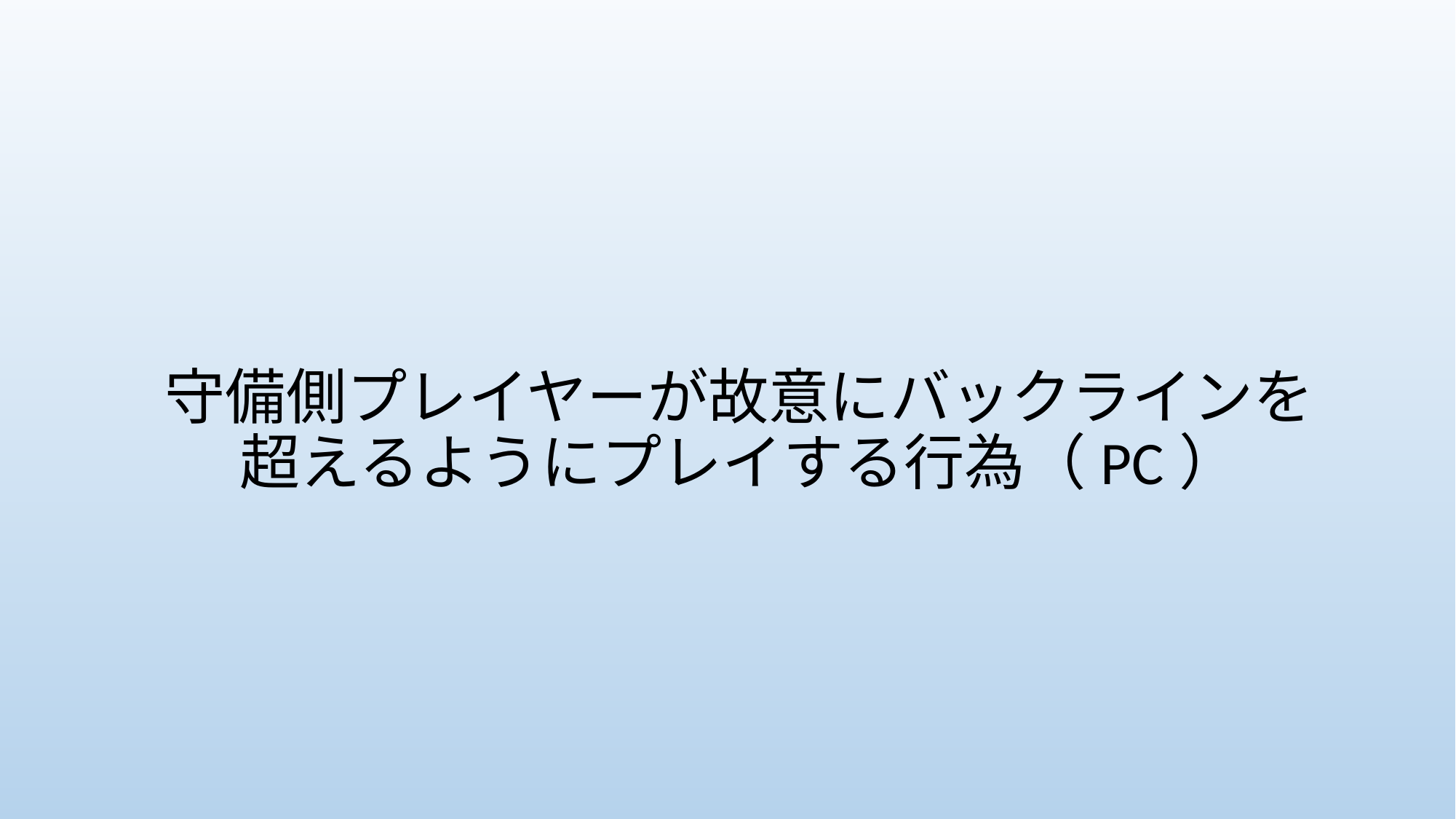

# 守備側プレイヤーが故意にバックラインを 超えるようにプレイする行為（PC）